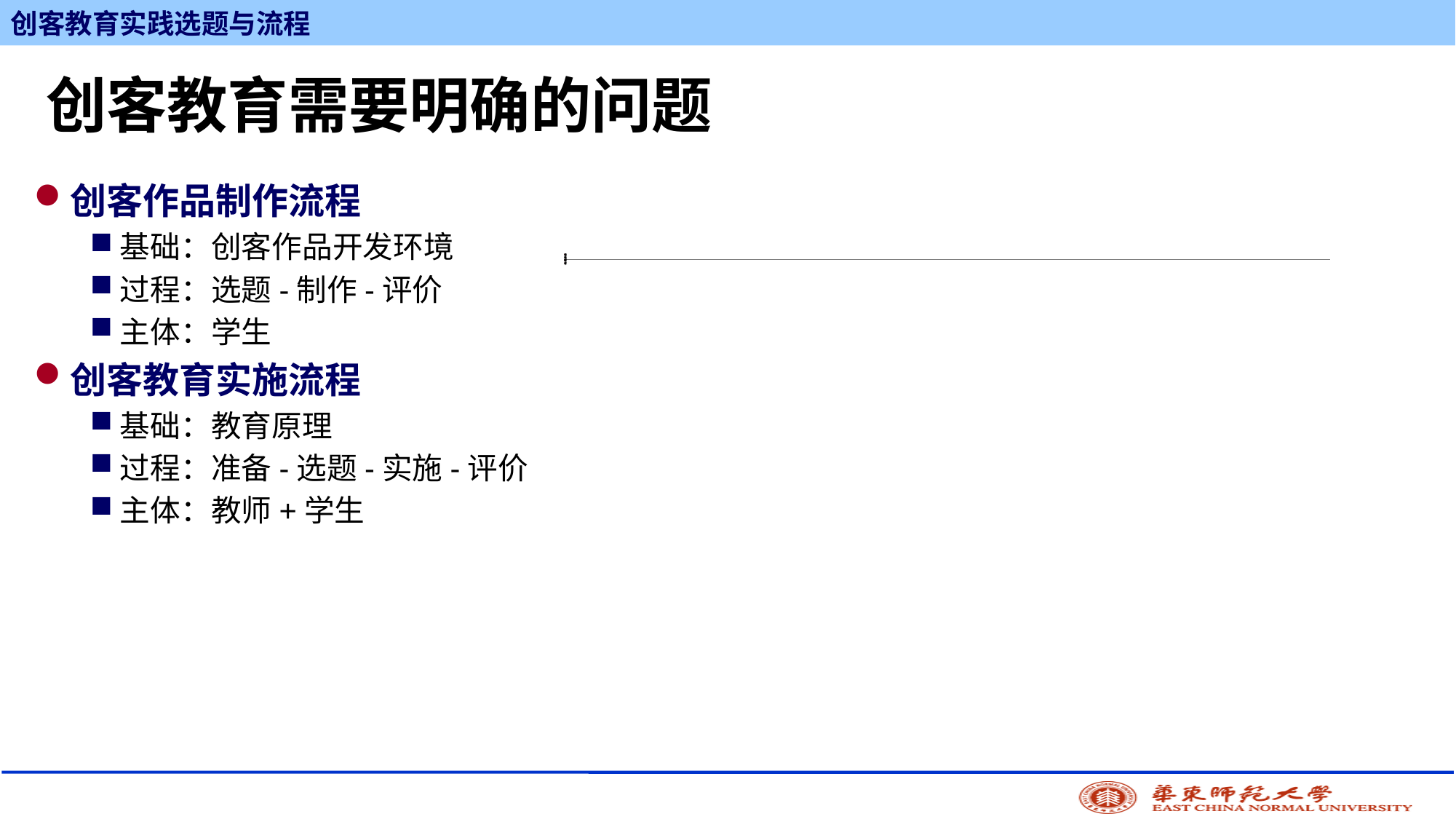

# 创客教育需要明确的问题
创客教育
教师+学生
作品制作
选题-制作-评价
学生
创客作品制作流程
基础：创客作品开发环境
过程：选题-制作-评价
主体：学生
创客教育实施流程
基础：教育原理
过程：准备-选题-实施-评价
主体：教师+学生